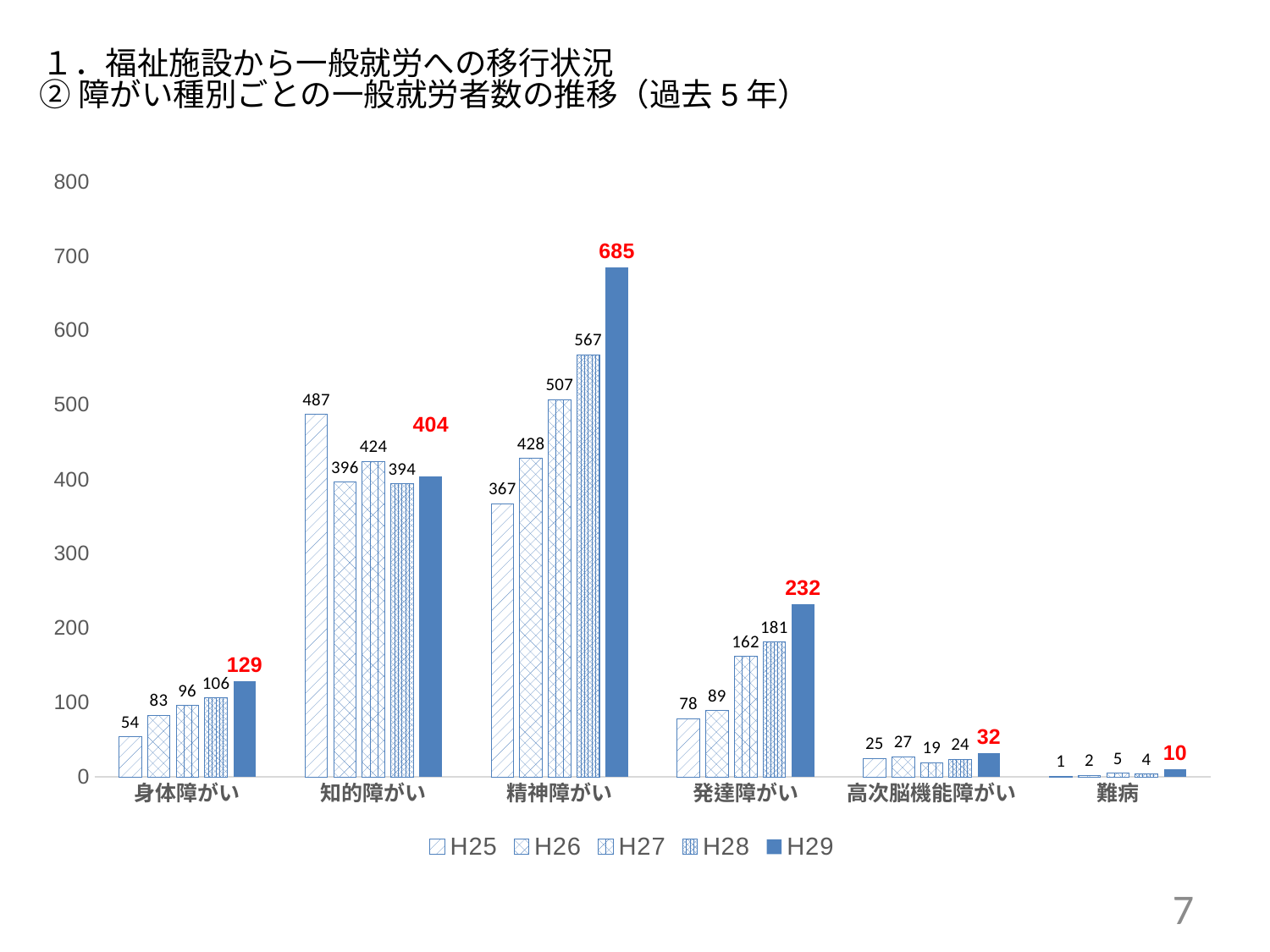

１．福祉施設から一般就労への移行状況
②障がい種別ごとの一般就労者数の推移（過去5年）

### Chart

| Category | H25 | H26 | H27 | H28 | H29 |
|---|---|---|---|---|---|
| 身体障がい | 54.0 | 83.0 | 96.0 | 106.0 | 129.0 |
| 知的障がい | 487.0 | 396.0 | 424.0 | 394.0 | 404.0 |
| 精神障がい | 367.0 | 428.0 | 507.0 | 567.0 | 685.0 |
| 発達障がい | 78.0 | 89.0 | 162.0 | 181.0 | 232.0 |
| 高次脳機能障がい | 25.0 | 27.0 | 19.0 | 24.0 | 32.0 |
| 難病 | 1.0 | 2.0 | 5.0 | 4.0 | 10.0 |
7